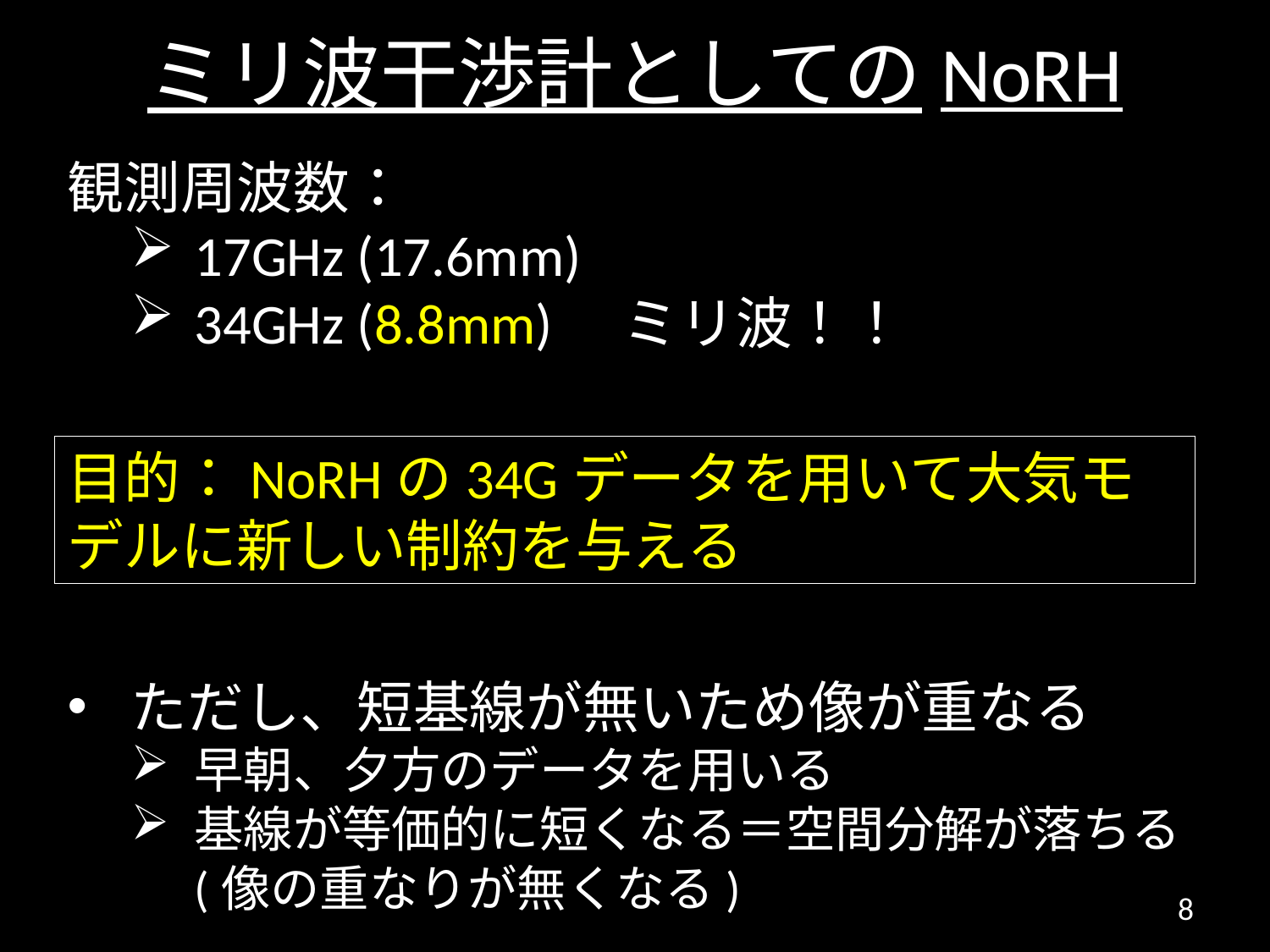

# ミリ波干渉計としてのNoRH
観測周波数：
17GHz (17.6mm)
34GHz (8.8mm)　ミリ波！！
目的：NoRHの34Gデータを用いて大気モデルに新しい制約を与える
ただし、短基線が無いため像が重なる
早朝、夕方のデータを用いる
基線が等価的に短くなる＝空間分解が落ちる(像の重なりが無くなる)
8